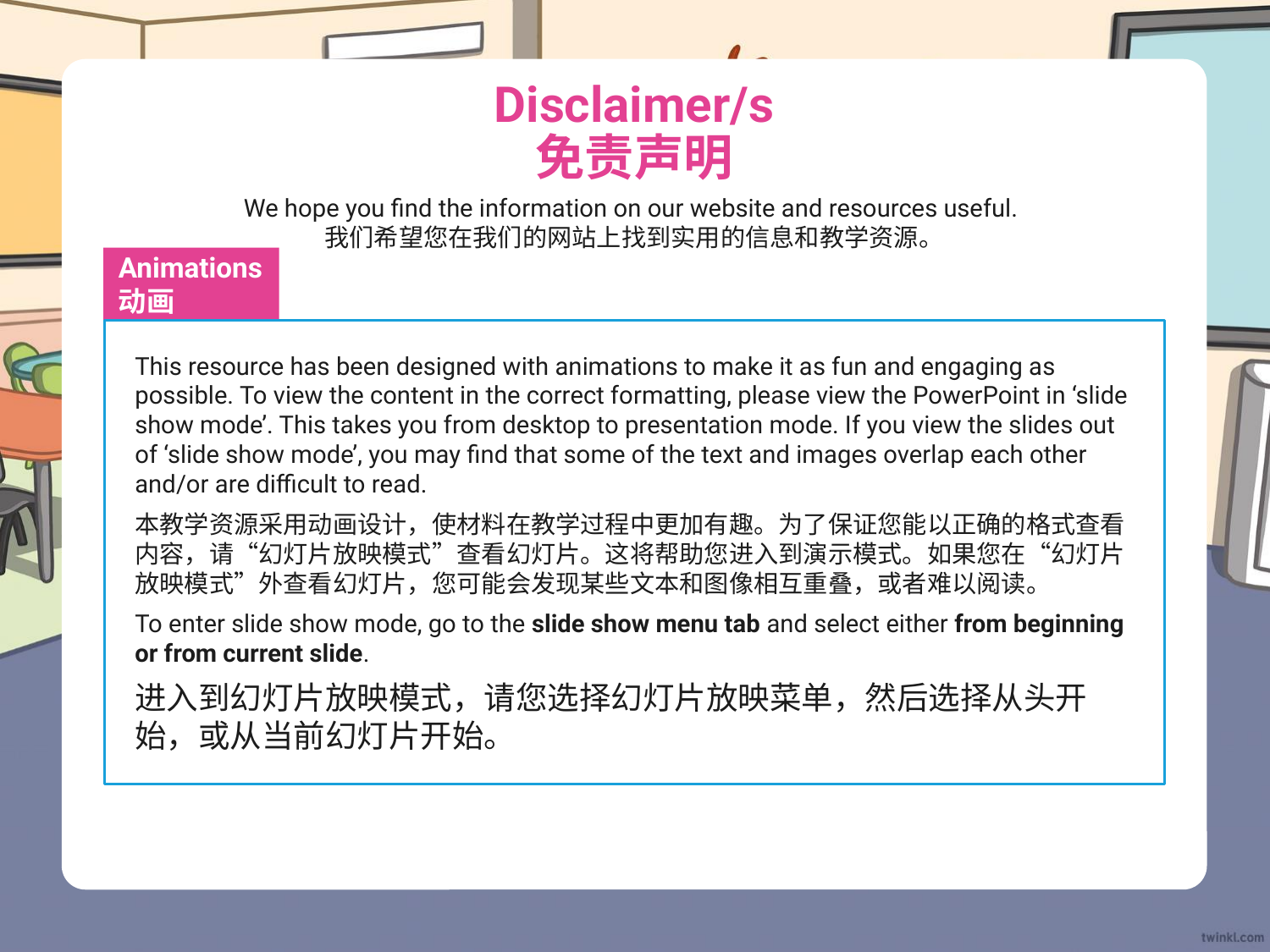

Disclaimer/s
免责声明
We hope you find the information on our website and resources useful.
我们希望您在我们的网站上找到实用的信息和教学资源。
Animations
动画
This resource has been designed with animations to make it as fun and engaging as possible. To view the content in the correct formatting, please view the PowerPoint in ‘slide show mode’. This takes you from desktop to presentation mode. If you view the slides out of ‘slide show mode’, you may find that some of the text and images overlap each other and/or are difficult to read.
本教学资源采用动画设计，使材料在教学过程中更加有趣。为了保证您能以正确的格式查看内容，请“幻灯片放映模式”查看幻灯片。这将帮助您进入到演示模式。如果您在“幻灯片放映模式”外查看幻灯片，您可能会发现某些文本和图像相互重叠，或者难以阅读。
To enter slide show mode, go to the slide show menu tab and select either from beginning or from current slide.
进入到幻灯片放映模式，请您选择幻灯片放映菜单，然后选择从头开始，或从当前幻灯片开始。